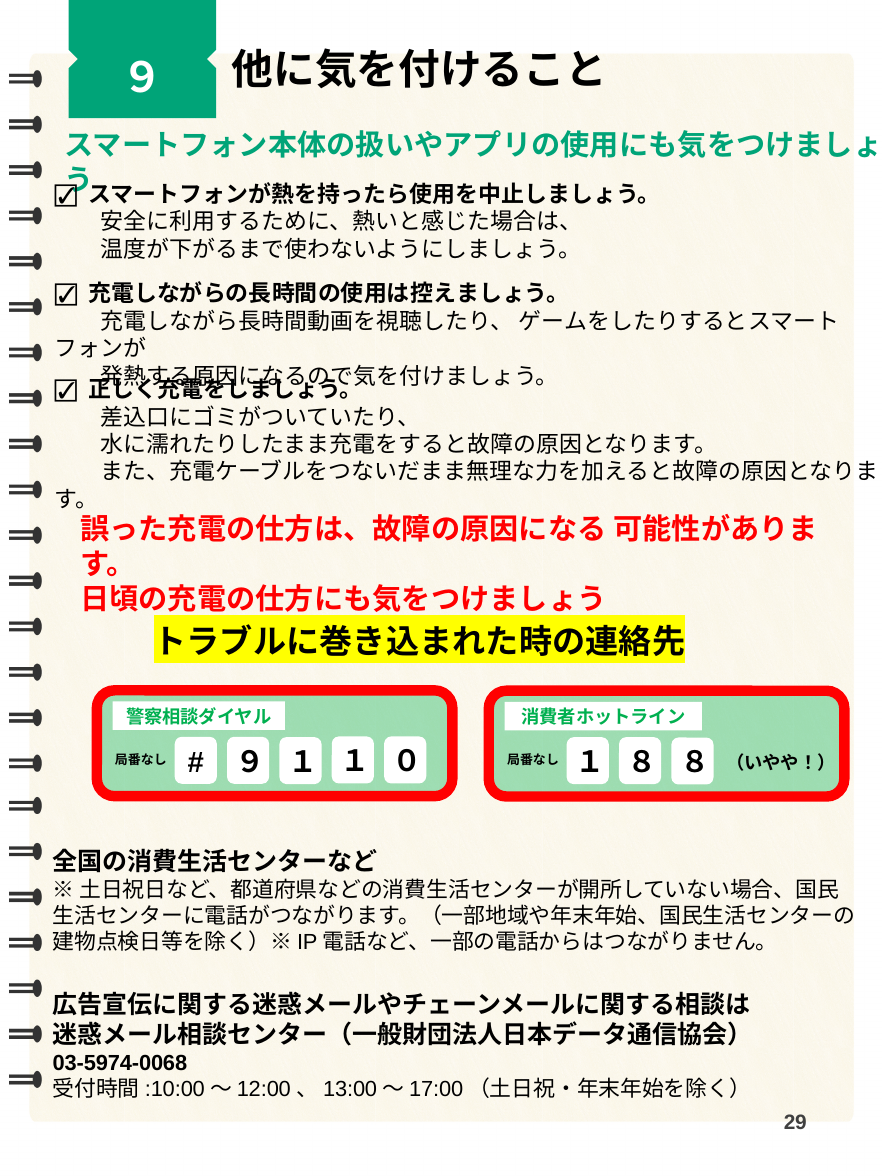

９
他に気を付けること
スマートフォン本体の扱いやアプリの使用にも気をつけましょう
☑ スマートフォンが熱を持ったら使用を中止しましょう。
　　安全に利用するために、熱いと感じた場合は、
　　温度が下がるまで使わないようにしましょう。
☑ 充電しながらの長時間の使用は控えましょう。
　　充電しながら長時間動画を視聴したり、 ゲームをしたりするとスマートフォンが
　　発熱する原因になるので気を付けましょう。
☑ 正しく充電をしましょう。
　　差込口にゴミがついていたり、
　　水に濡れたりしたまま充電をすると故障の原因となります。
　　また、充電ケーブルをつないだまま無理な力を加えると故障の原因となります。
誤った充電の仕方は、故障の原因になる 可能性があります。
日頃の充電の仕方にも気をつけましょう
トラブルに巻き込まれた時の連絡先

警察相談ダイヤル
消費者ホットライン
１
０
９
#
１
８
１
８
局番なし
（いやや！）
局番なし
全国の消費生活センターなど
※土日祝日など、都道府県などの消費生活センターが開所していない場合、国民生活センターに電話がつながります。（一部地域や年末年始、国民生活センターの建物点検日等を除く）※IP電話など、一部の電話からはつながりません。

広告宣伝に関する迷惑メールやチェーンメールに関する相談は
迷惑メール相談センター（一般財団法人日本データ通信協会）
03-5974-0068
受付時間:10:00～12:00、13:00～17:00（土日祝・年末年始を除く）

29